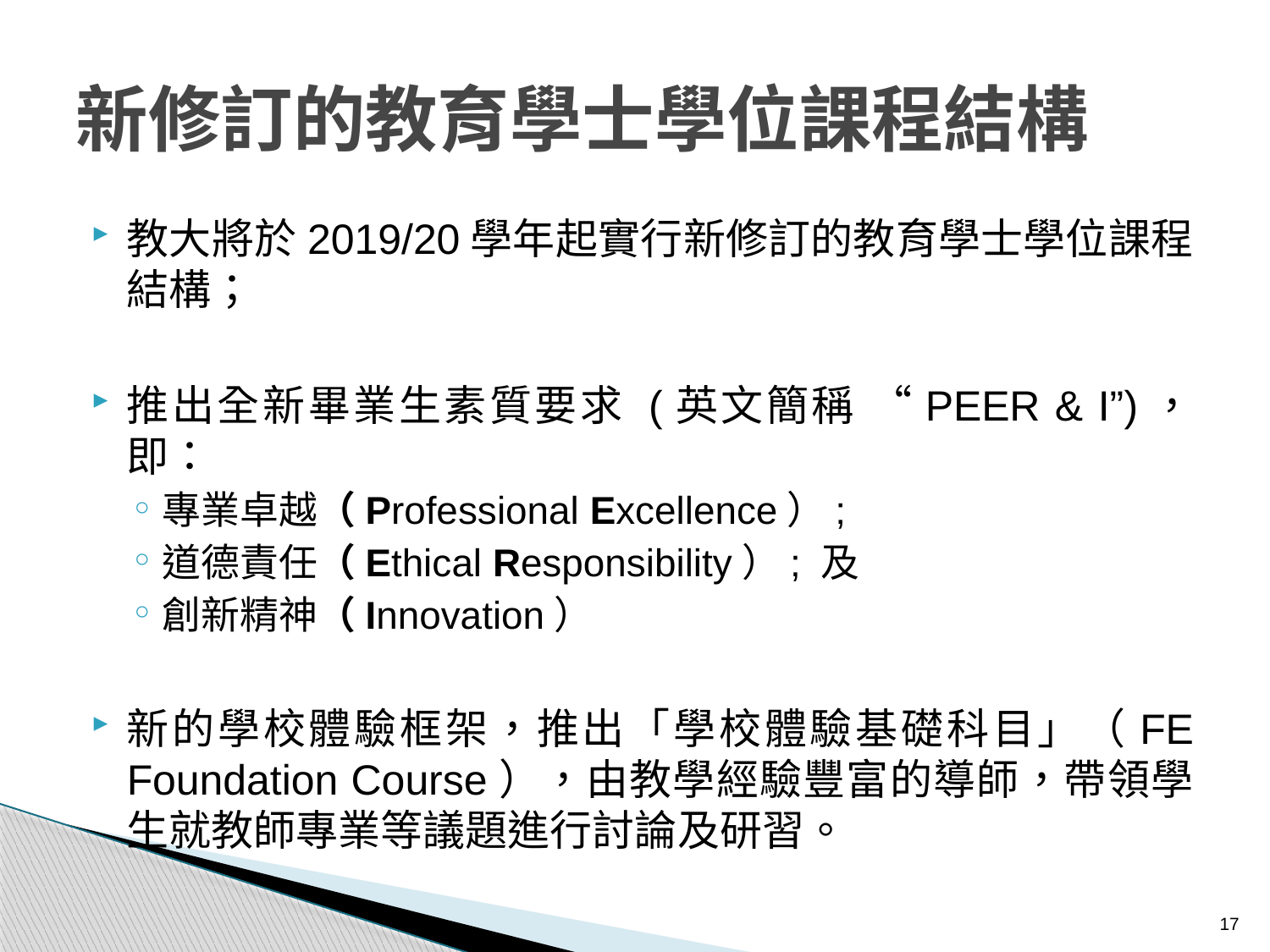

# 新修訂的教育學士學位課程結構
教大將於2019/20學年起實行新修訂的教育學士學位課程結構；

推出全新畢業生素質要求 (英文簡稱 “PEER & I”)，即：
專業卓越（Professional Excellence）;
道德責任（Ethical Responsibility）; 及
創新精神（Innovation）

新的學校體驗框架，推出「學校體驗基礎科目」（FE Foundation Course），由教學經驗豐富的導師，帶領學生就教師專業等議題進行討論及研習。

17